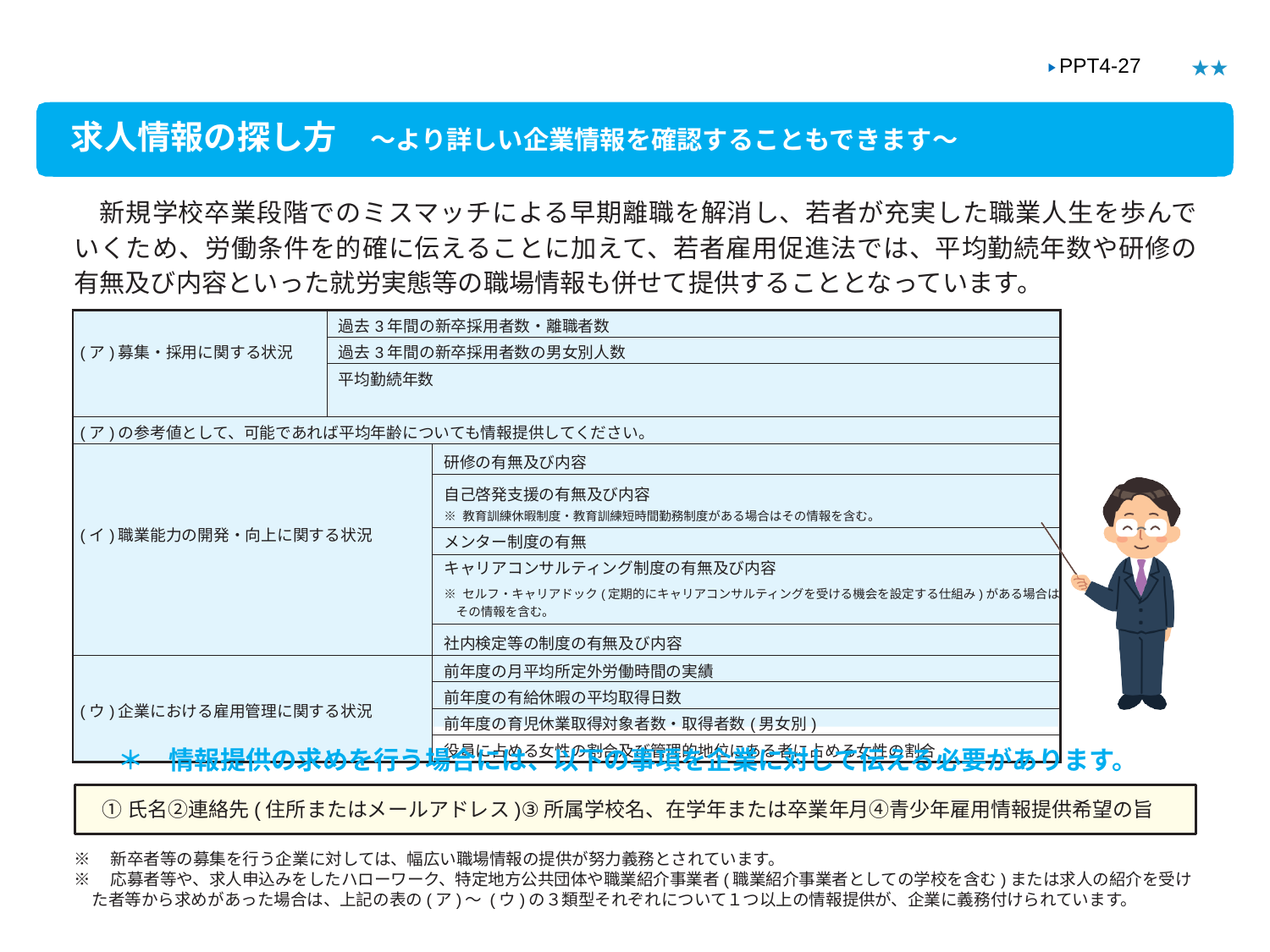

★★
▶ PPT4-27

求人情報の探し方　～より詳しい企業情報を確認することもできます～
　新規学校卒業段階でのミスマッチによる早期離職を解消し、若者が充実した職業人生を歩んでいくため、労働条件を的確に伝えることに加えて、若者雇用促進法では、平均勤続年数や研修の有無及び内容といった就労実態等の職場情報も併せて提供することとなっています。
| (ア)募集・採用に関する状況 | 過去3年間の新卒採用者数・離職者数 |  |
| --- | --- | --- |
|  | 過去3年間の新卒採用者数の男女別人数 |  |
|  | 平均勤続年数 |  |
| (ア)の参考値として、可能であれば平均年齢についても情報提供してください。 |  |  |
| (イ)職業能力の開発・向上に関する状況 |  | 研修の有無及び内容 |
|  |  | 自己啓発支援の有無及び内容 ※ 教育訓練休暇制度・教育訓練短時間勤務制度がある場合はその情報を含む。 |
|  |  | メンター制度の有無 |
|  |  | キャリアコンサルティング制度の有無及び内容 ※ セルフ・キャリアドック(定期的にキャリアコンサルティングを受ける機会を設定する仕組み)がある場合は 　その情報を含む。 |
|  |  | 社内検定等の制度の有無及び内容 |
| (ウ)企業における雇用管理に関する状況 |  | 前年度の月平均所定外労働時間の実績 |
|  |  | 前年度の有給休暇の平均取得日数 |
|  |  | 前年度の育児休業取得対象者数・取得者数(男女別) |
|  |  | 役員に占める女性の割合及び管理的地位にある者に占める女性の割合 |

＊　情報提供の求めを行う場合には、以下の事項を企業に対して伝える必要があります。
①氏名②連絡先(住所またはメールアドレス)③所属学校名、在学年または卒業年月④青少年雇用情報提供希望の旨
※　新卒者等の募集を行う企業に対しては、幅広い職場情報の提供が努力義務とされています。
※　応募者等や、求人申込みをしたハローワーク、特定地方公共団体や職業紹介事業者(職業紹介事業者としての学校を含む)または求人の紹介を受けた者等から求めがあった場合は、上記の表の(ア)～ (ウ)の３類型それぞれについて１つ以上の情報提供が、企業に義務付けられています。